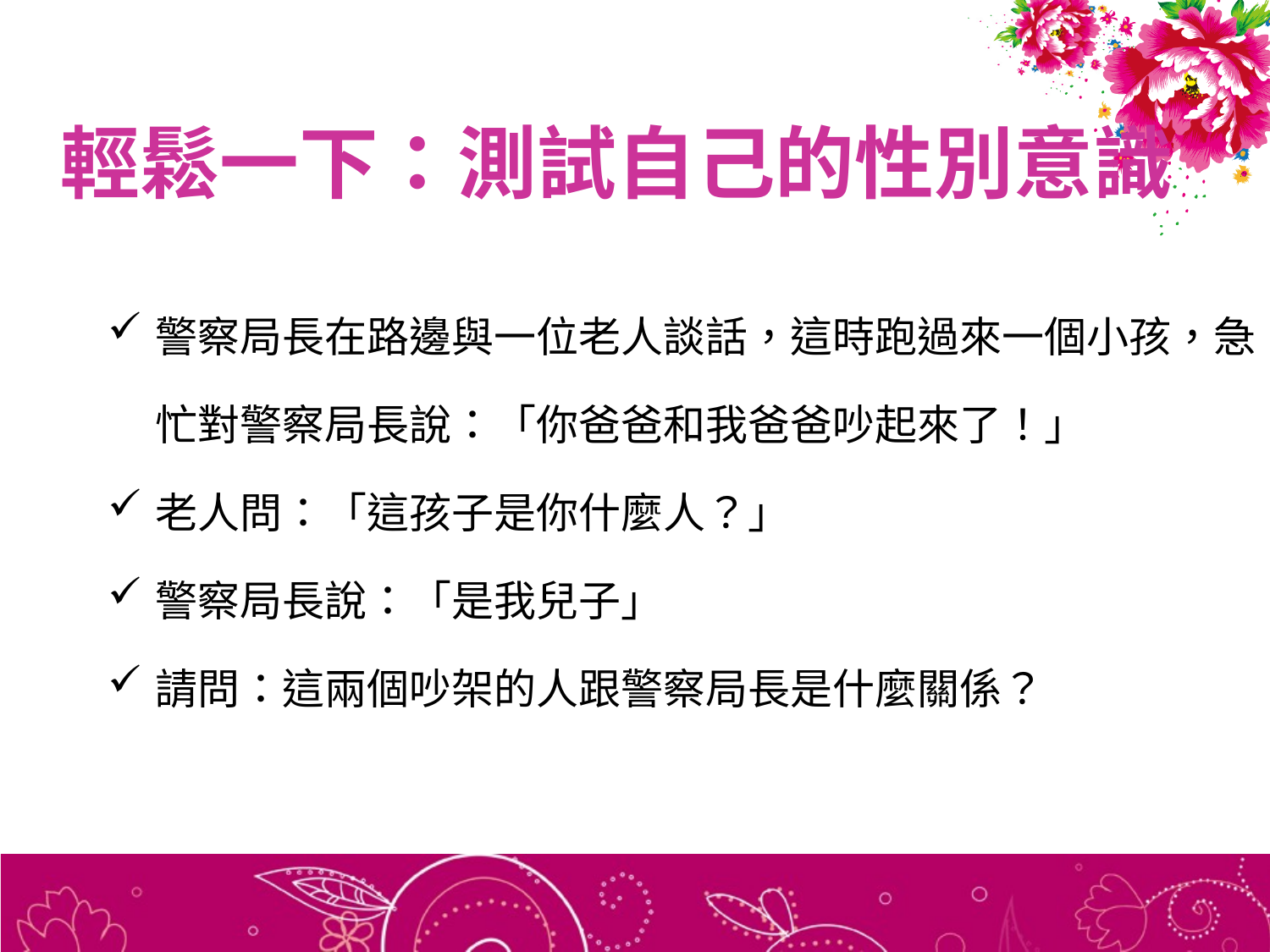

# 輕鬆一下：測試自己的性別意識
警察局長在路邊與一位老人談話，這時跑過來一個小孩，急忙對警察局長說：「你爸爸和我爸爸吵起來了！」
老人問：「這孩子是你什麼人？」
警察局長說：「是我兒子」
請問：這兩個吵架的人跟警察局長是什麼關係？